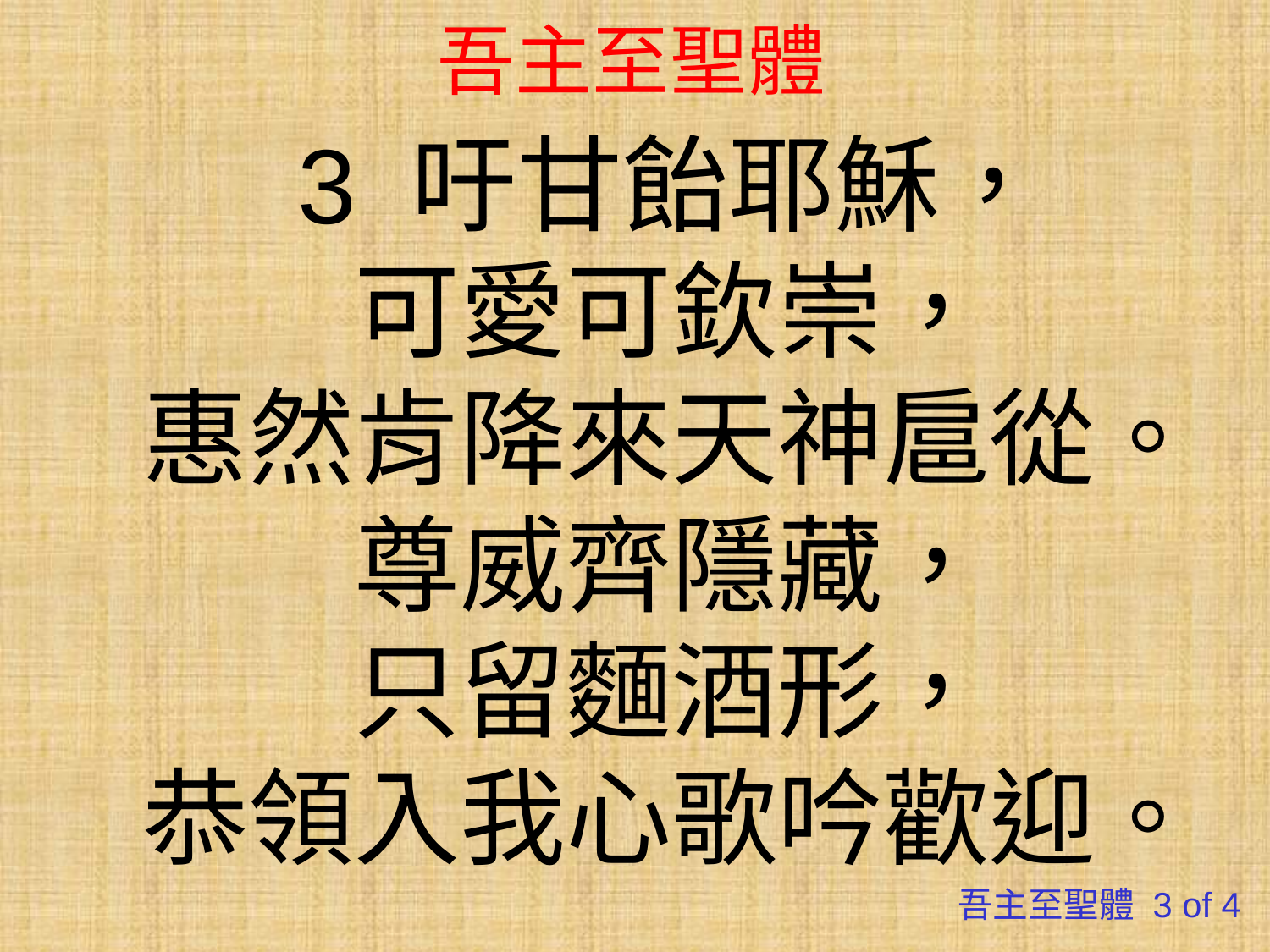

# 吾主至聖體
3 吁甘飴耶穌，
可愛可欽崇，
惠然肯降來天神扈從。
尊威齊隱藏，
只留麵酒形，
恭領入我心歌吟歡迎。
吾主至聖體 3 of 4